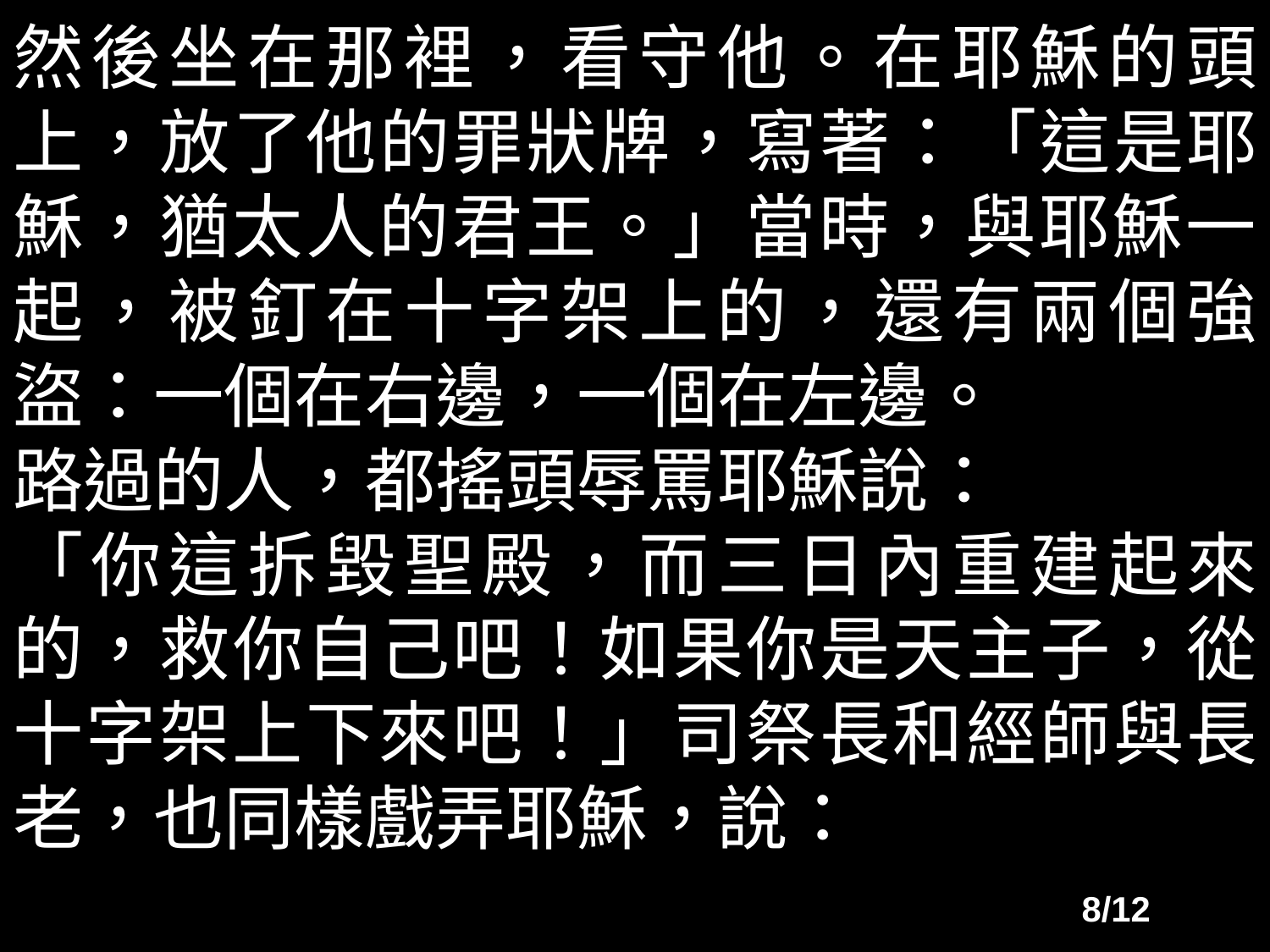

然後坐在那裡，看守他。在耶穌的頭上，放了他的罪狀牌，寫著：「這是耶穌，猶太人的君王。」當時，與耶穌一起，被釘在十字架上的，還有兩個強盜：一個在右邊，一個在左邊。
路過的人，都搖頭辱罵耶穌說：
「你這拆毀聖殿，而三日內重建起來的，救你自己吧！如果你是天主子，從十字架上下來吧！」司祭長和經師與長老，也同樣戲弄耶穌，說：
8/12